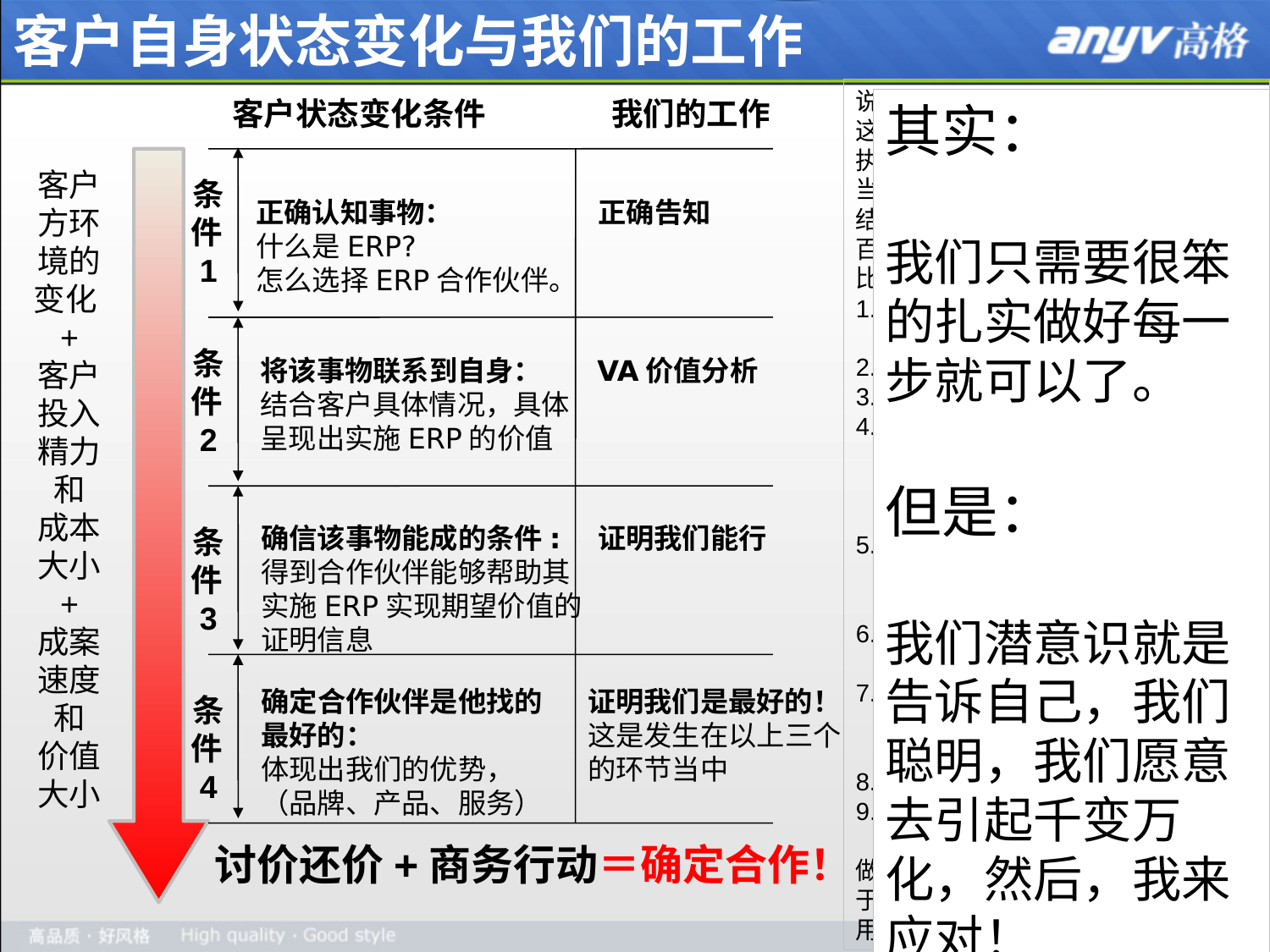

# 客户自身状态变化与我们的工作
说明：
这张图谁都懂，但是有几个人真正在执行？
当我们有任何一个环节没有到位，都结合客户环境的变化，就会产生千奇百怪的问题和销售困难出来。
比如：
我们经常搞了半天才发现客户老板连ERP是什么都还没有搞明白。
客户好像不愿意再和我见面；
客户总是听不到我在说什么
客户的具体操作人说很清楚，这样能做好就行了，最后发现不知道该做那里了，问题越来越多，越来越难。
客户告知从选型开始这个项目，可是搞了半天，都定不下，最后还取消计划了。
貌似都很认可，可是一谈价格，就头大。
本来什么都搞好，突然一件事情的发生，就没戏了，推迟了。然后开始漫长的等待……
搞了半天，合同是人家的。
…………………………

做事一定要直接命中要害，不要，由于A引起的现象B，然后就在思考用B+去解决，最后只能越走越远。
客户状态变化条件
我们的工作
其实：

我们只需要很笨的扎实做好每一步就可以了。

但是：

我们潜意识就是告诉自己，我们聪明，我们愿意去引起千变万化，然后，我来应对！

客户方环境的变化+
客户投入精力和
成本大小
+
成案速度和
价值大小
条件1
正确认知事物：
什么是ERP?
怎么选择ERP合作伙伴。
正确告知

条件2
将该事物联系到自身：
结合客户具体情况，具体呈现出实施ERP的价值
VA价值分析

证明我们能行
确信该事物能成的条件:
得到合作伙伴能够帮助其实施ERP实现期望价值的证明信息
条件3

确定合作伙伴是他找的最好的：
体现出我们的优势，（品牌、产品、服务）
证明我们是最好的！
这是发生在以上三个的环节当中
条件4

讨价还价+商务行动＝确定合作！